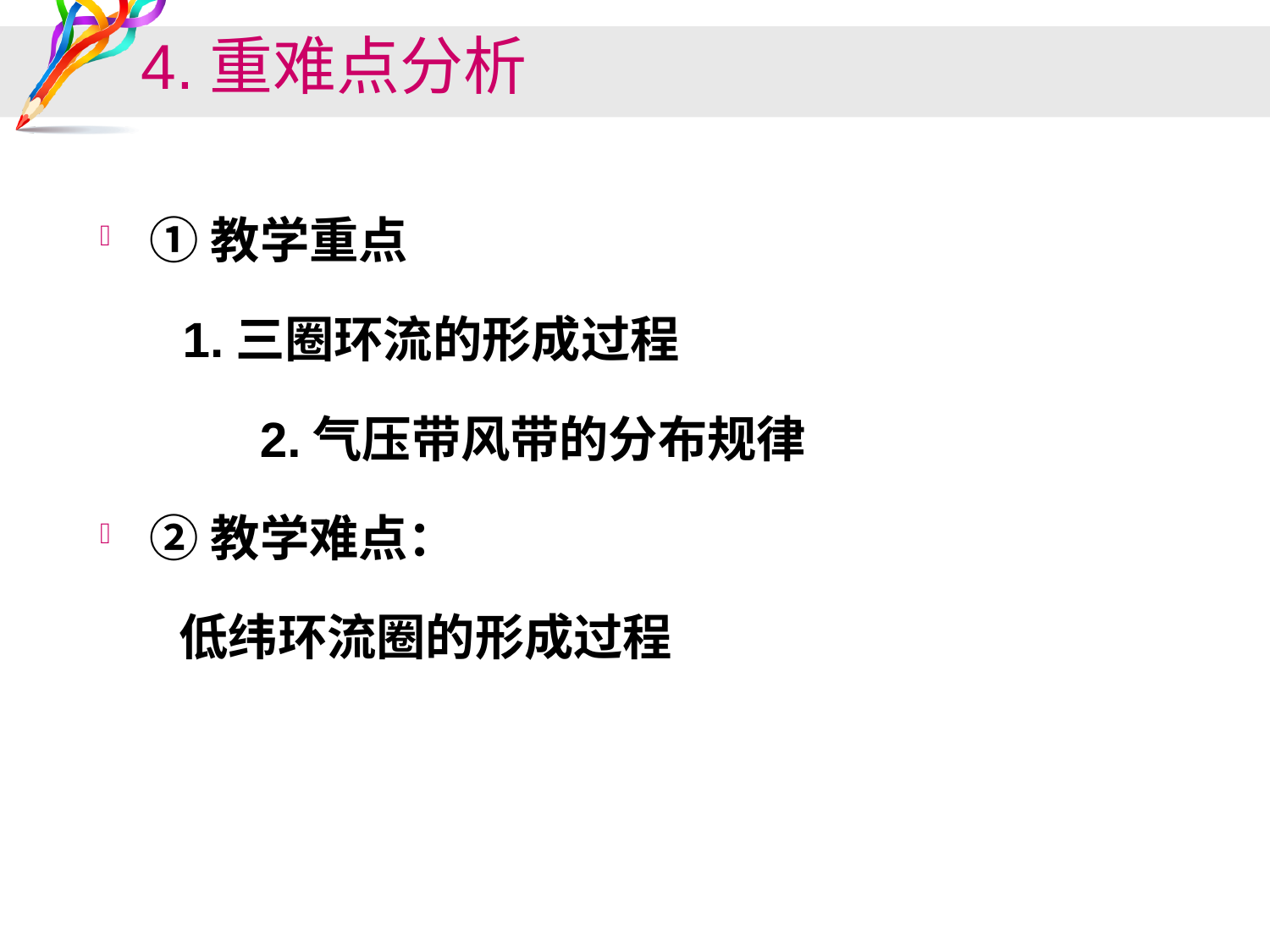

# 4.重难点分析
①教学重点
      1.三圈环流的形成过程
　　　2.气压带风带的分布规律
②教学难点：
      低纬环流圈的形成过程